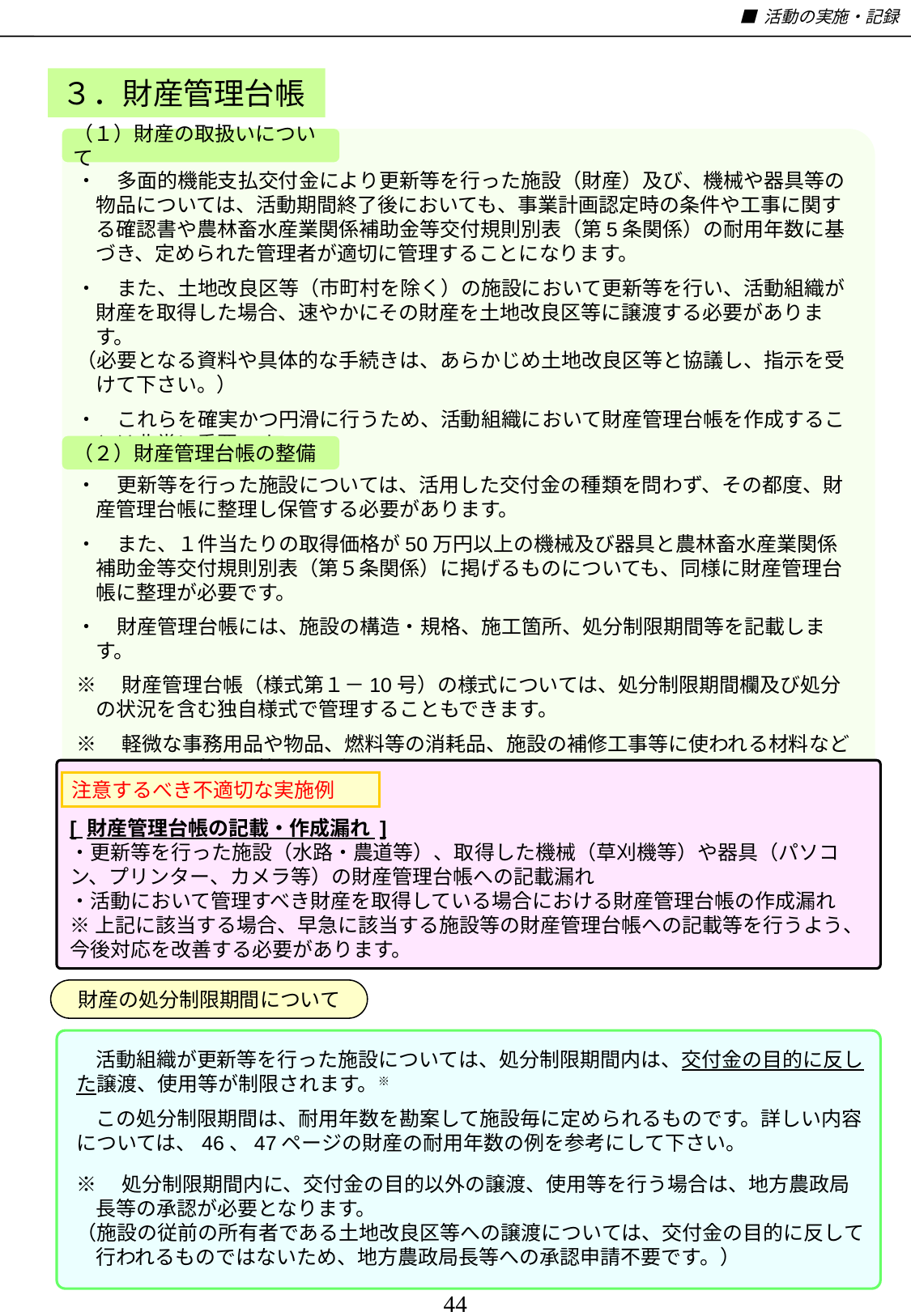

■ 活動の実施・記録

３．財産管理台帳

（１）財産の取扱いについて
・　多面的機能支払交付金により更新等を行った施設（財産）及び、機械や器具等の物品については、活動期間終了後においても、事業計画認定時の条件や工事に関する確認書や農林畜水産業関係補助金等交付規則別表（第5条関係）の耐用年数に基づき、定められた管理者が適切に管理することになります。
・　また、土地改良区等（市町村を除く）の施設において更新等を行い、活動組織が財産を取得した場合、速やかにその財産を土地改良区等に譲渡する必要があります。
（必要となる資料や具体的な手続きは、あらかじめ土地改良区等と協議し、指示を受けて下さい。）
・　これらを確実かつ円滑に行うため、活動組織において財産管理台帳を作成することは非常に重要です。
（２）財産管理台帳の整備
・　更新等を行った施設については、活用した交付金の種類を問わず、その都度、財産管理台帳に整理し保管する必要があります。
・　また、１件当たりの取得価格が50万円以上の機械及び器具と農林畜水産業関係補助金等交付規則別表（第５条関係）に掲げるものについても、同様に財産管理台帳に整理が必要です。
・　財産管理台帳には、施設の構造・規格、施工箇所、処分制限期間等を記載します。
※　財産管理台帳（様式第１－10号）の様式については、処分制限期間欄及び処分の状況を含む独自様式で管理することもできます。
※　軽微な事務用品や物品、燃料等の消耗品、施設の補修工事等に使われる材料などについては台帳で整理する必要はありません。

[ 財産管理台帳の記載・作成漏れ ]
・更新等を行った施設（水路・農道等）、取得した機械（草刈機等）や器具（パソコン、プリンター、カメラ等）の財産管理台帳への記載漏れ
・活動において管理すべき財産を取得している場合における財産管理台帳の作成漏れ
※上記に該当する場合、早急に該当する施設等の財産管理台帳への記載等を行うよう、今後対応を改善する必要があります。
注意するべき不適切な実施例
財産の処分制限期間について

活動組織が更新等を行った施設については、処分制限期間内は、交付金の目的に反した譲渡、使用等が制限されます。※
この処分制限期間は、耐用年数を勘案して施設毎に定められるものです。詳しい内容については、46、47ページの財産の耐用年数の例を参考にして下さい。
※　処分制限期間内に、交付金の目的以外の譲渡、使用等を行う場合は、地方農政局長等の承認が必要となります。
（施設の従前の所有者である土地改良区等への譲渡については、交付金の目的に反して行われるものではないため、地方農政局長等への承認申請不要です。）

44